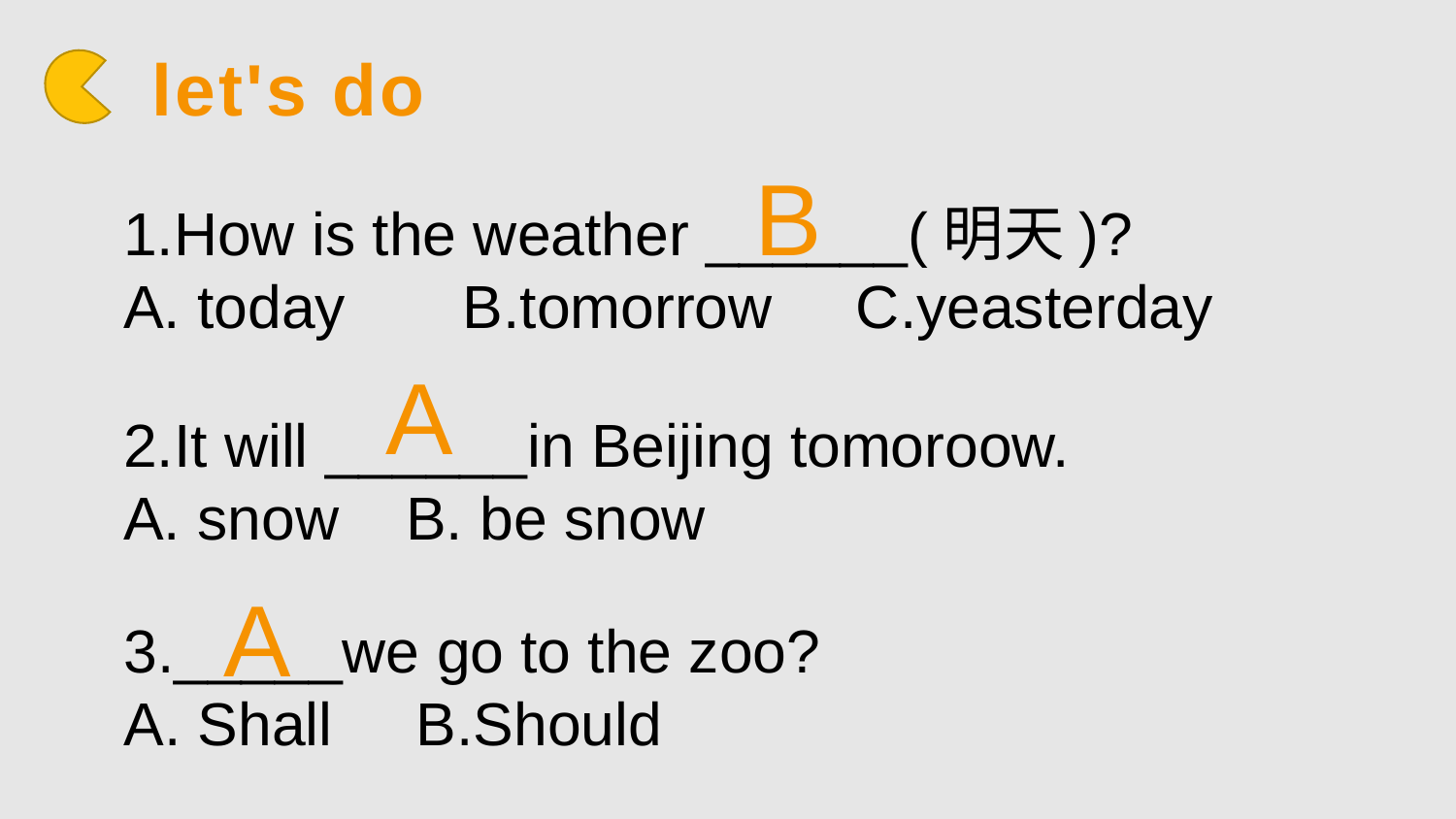

# let's do

B
1.How is the weather ______(明天)?
A. today       B.tomorrow     C.yeasterday
A
2.It will ______in Beijing tomoroow.
A. snow    B. be snow
A
3._____we go to the zoo?
A. Shall     B.Should